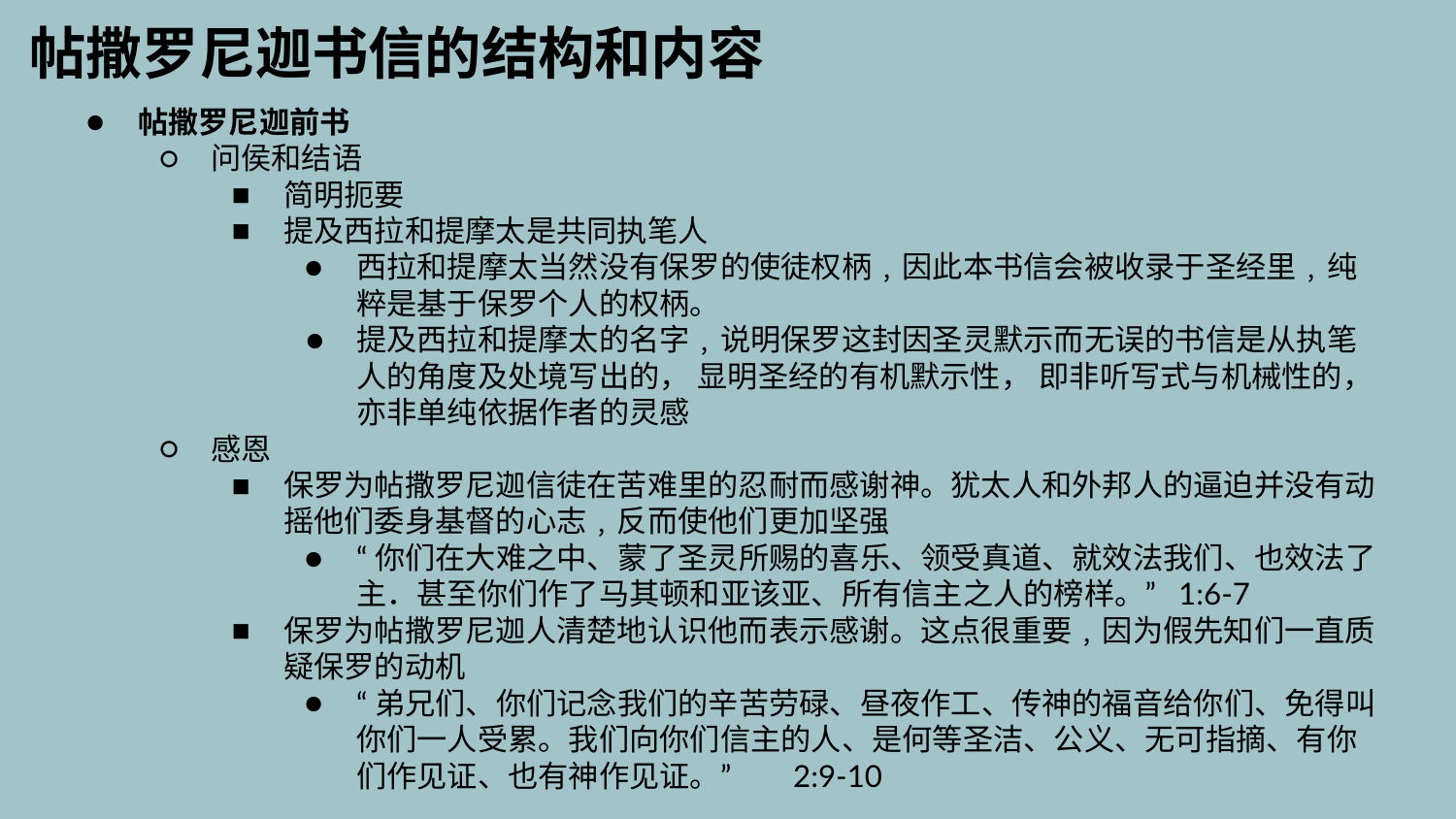

帖撒罗尼迦书信的结构和内容
帖撒罗尼迦前书
问侯和结语
简明扼要
提及西拉和提摩太是共同执笔人
西拉和提摩太当然没有保罗的使徒权柄﹐因此本书信会被收录于圣经里﹐纯粹是基于保罗个人的权柄。
提及西拉和提摩太的名字﹐说明保罗这封因圣灵默示而无误的书信是从执笔人的角度及处境写出的， 显明圣经的有机默示性， 即非听写式与机械性的，亦非单纯依据作者的灵感
感恩
保罗为帖撒罗尼迦信徒在苦难里的忍耐而感谢神。犹太人和外邦人的逼迫并没有动摇他们委身基督的心志﹐反而使他们更加坚强
“你们在大难之中、蒙了圣灵所赐的喜乐、领受真道、就效法我们、也效法了主．甚至你们作了马其顿和亚该亚、所有信主之人的榜样。”  1:6-7
保罗为帖撒罗尼迦人清楚地认识他而表示感谢。这点很重要﹐因为假先知们一直质疑保罗的动机
“弟兄们、你们记念我们的辛苦劳碌、昼夜作工、传神的福音给你们、免得叫你们一人受累。我们向你们信主的人、是何等圣洁、公义、无可指摘、有你们作见证、也有神作见证。” 	2:9-10